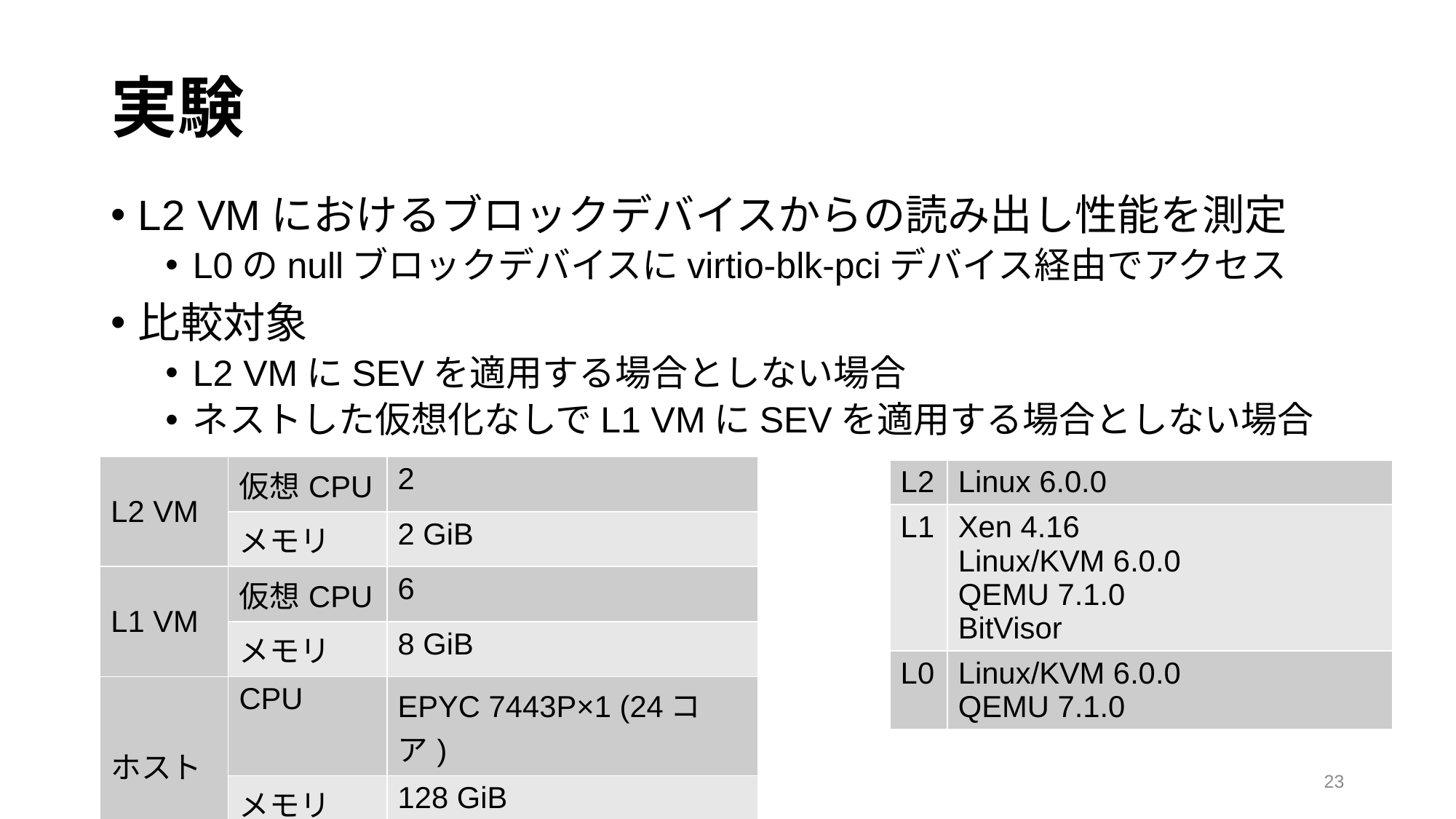

# 実験
L2 VMにおけるブロックデバイスからの読み出し性能を測定
L0のnullブロックデバイスにvirtio-blk-pciデバイス経由でアクセス
比較対象
L2 VMにSEVを適用する場合としない場合
ネストした仮想化なしでL1 VMにSEVを適用する場合としない場合
| L2 VM | 仮想CPU | 2 |
| --- | --- | --- |
|  | メモリ | 2 GiB |
| L1 VM | 仮想CPU | 6 |
|  | メモリ | 8 GiB |
| ホスト | CPU | EPYC 7443P×1 (24コア) |
|  | メモリ | 128 GiB DDR4-3200 RDIMM |
| L2 | Linux 6.0.0 |
| --- | --- |
| L1 | Xen 4.16 Linux/KVM 6.0.0 QEMU 7.1.0 BitVisor |
| L0 | Linux/KVM 6.0.0 QEMU 7.1.0 |
23